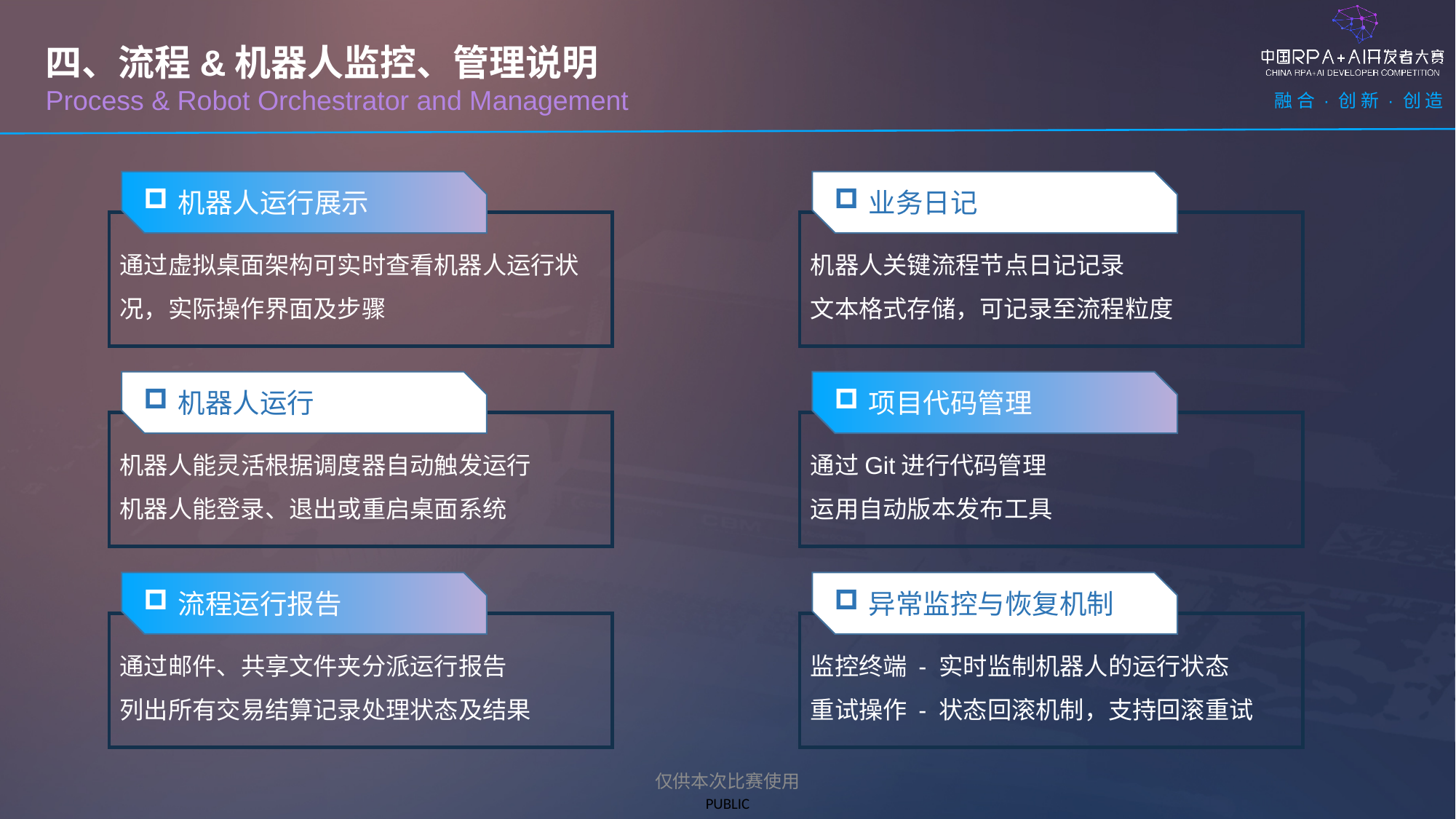

四、流程&机器人监控、管理说明
Process & Robot Orchestrator and Management
机器人运行展示
业务日记
通过虚拟桌面架构可实时查看机器人运行状况，实际操作界面及步骤
机器人关键流程节点日记记录
文本格式存储，可记录至流程粒度
机器人运行
项目代码管理
机器人能灵活根据调度器自动触发运行
机器人能登录、退出或重启桌面系统
通过Git进行代码管理
运用自动版本发布工具
流程运行报告
异常监控与恢复机制
通过邮件、共享文件夹分派运行报告
列出所有交易结算记录处理状态及结果
监控终端 - 实时监制机器人的运行状态
重试操作 - 状态回滚机制，支持回滚重试
仅供本次比赛使用